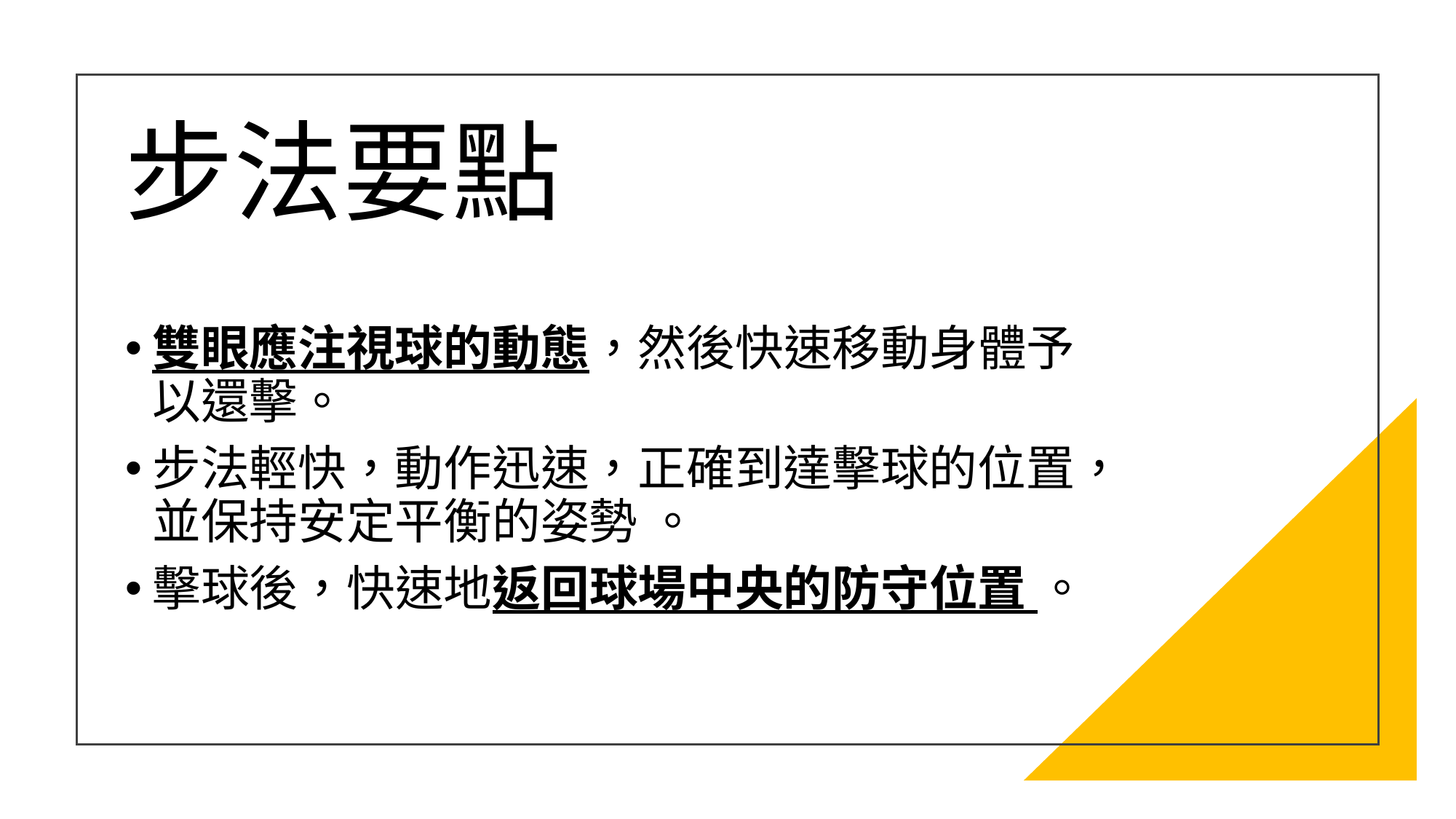

# 步法要點
雙眼應注視球的動態，然後快速移動身體予以還擊。
步法輕快，動作迅速，正確到達擊球的位置，並保持安定平衡的姿勢 。
擊球後，快速地返回球場中央的防守位置 。